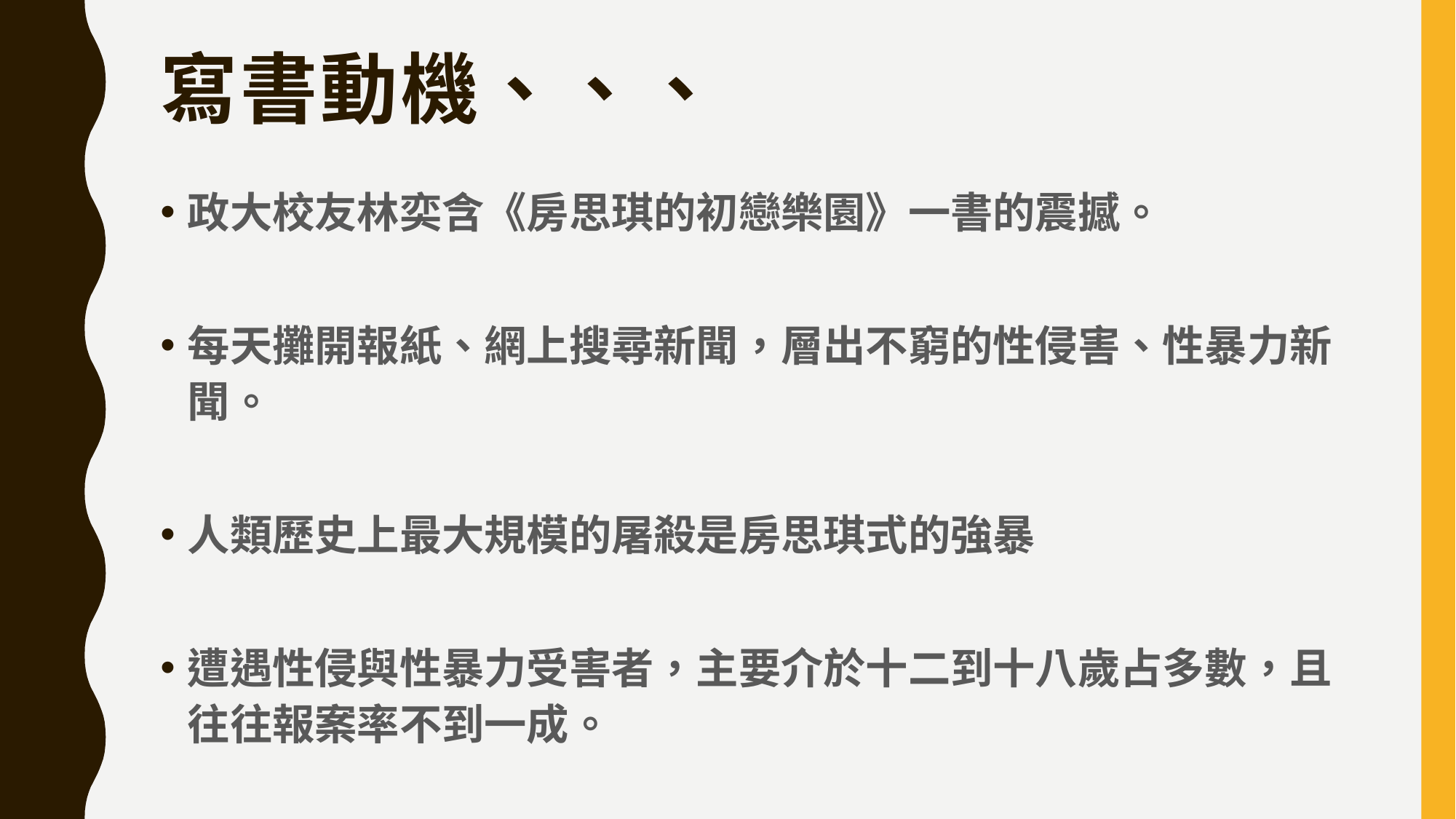

# 寫書動機、、、
政大校友林奕含《房思琪的初戀樂園》一書的震撼。

每天攤開報紙、網上搜尋新聞，層出不窮的性侵害、性暴力新聞。

人類歷史上最大規模的屠殺是房思琪式的強暴

遭遇性侵與性暴力受害者，主要介於十二到十八歲占多數，且往往報案率不到一成。